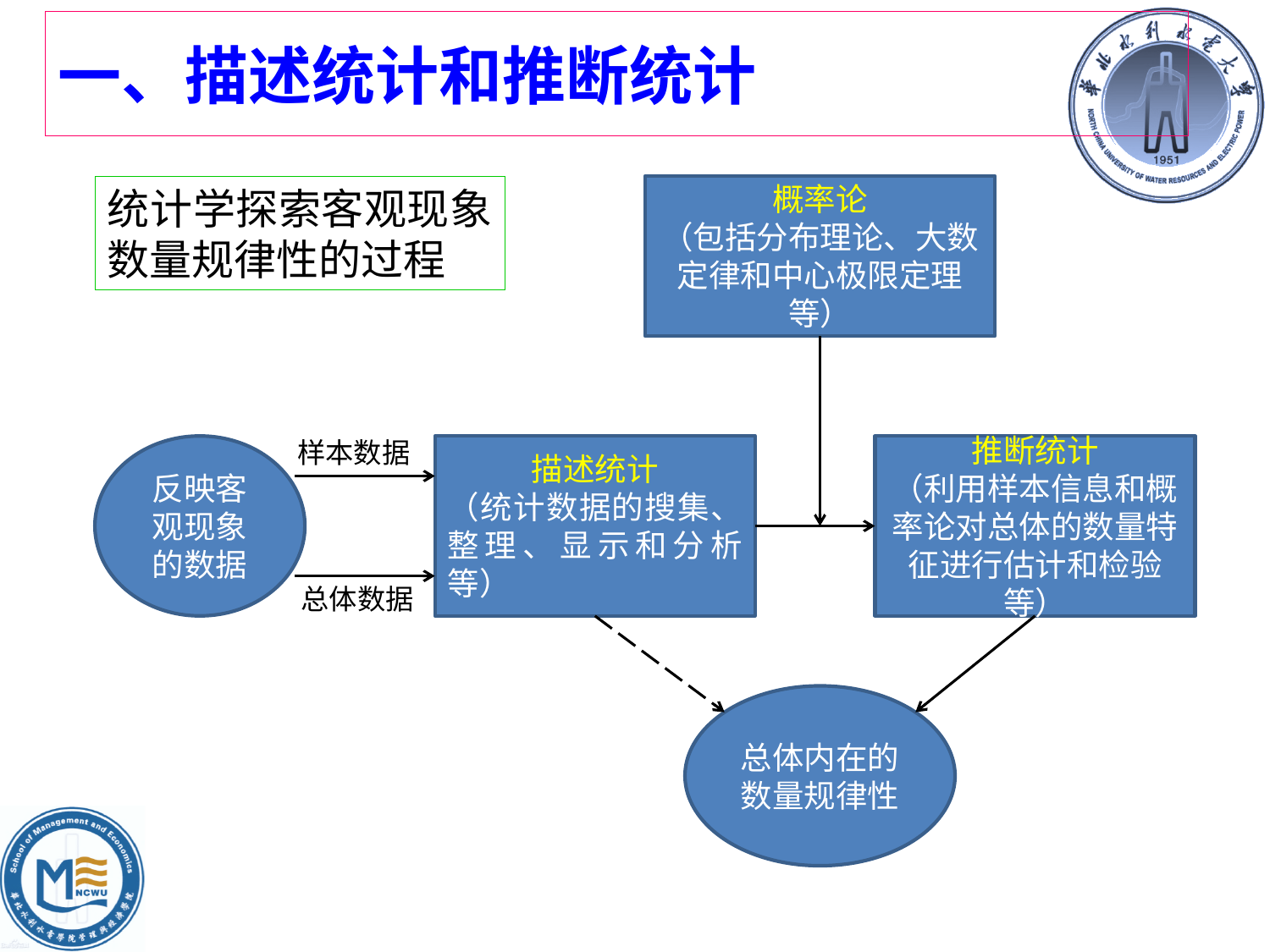

# 一、描述统计和推断统计
概率论
（包括分布理论、大数定律和中心极限定理等）
反映客观现象的数据
描述统计
（统计数据的搜集、整理、显示和分析等）
推断统计
（利用样本信息和概率论对总体的数量特征进行估计和检验等）
总体内在的数量规律性
统计学探索客观现象数量规律性的过程
样本数据
总体数据